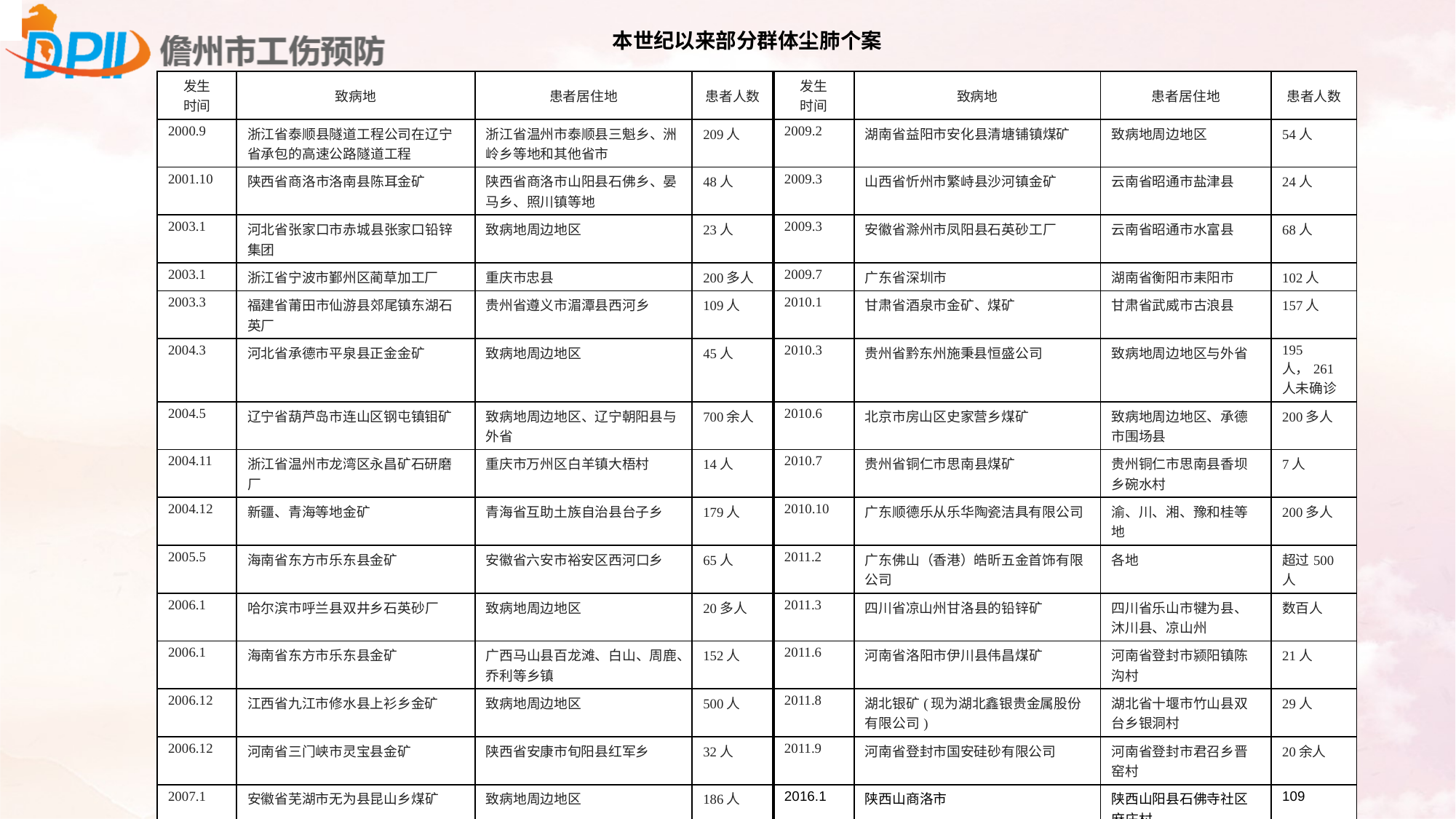

本世纪以来部分群体尘肺个案
| 发生 时间 | 致病地 | 患者居住地 | 患者人数 | 发生 时间 | 致病地 | 患者居住地 | 患者人数 |
| --- | --- | --- | --- | --- | --- | --- | --- |
| 2000.9 | 浙江省泰顺县隧道工程公司在辽宁省承包的高速公路隧道工程 | 浙江省温州市泰顺县三魁乡、洲岭乡等地和其他省市 | 209人 | 2009.2 | 湖南省益阳市安化县清塘铺镇煤矿 | 致病地周边地区 | 54人 |
| 2001.10 | 陕西省商洛市洛南县陈耳金矿 | 陕西省商洛市山阳县石佛乡、晏马乡、照川镇等地 | 48人 | 2009.3 | 山西省忻州市繁峙县沙河镇金矿 | 云南省昭通市盐津县 | 24人 |
| 2003.1 | 河北省张家口市赤城县张家口铅锌集团 | 致病地周边地区 | 23人 | 2009.3 | 安徽省滁州市凤阳县石英砂工厂 | 云南省昭通市水富县 | 68人 |
| 2003.1 | 浙江省宁波市鄞州区蔺草加工厂 | 重庆市忠县 | 200多人 | 2009.7 | 广东省深圳市 | 湖南省衡阳市耒阳市 | 102人 |
| 2003.3 | 福建省莆田市仙游县郊尾镇东湖石英厂 | 贵州省遵义市湄潭县西河乡 | 109人 | 2010.1 | 甘肃省酒泉市金矿、煤矿 | 甘肃省武威市古浪县 | 157人 |
| 2004.3 | 河北省承德市平泉县正金金矿 | 致病地周边地区 | 45人 | 2010.3 | 贵州省黔东州施秉县恒盛公司 | 致病地周边地区与外省 | 195人，261人未确诊 |
| 2004.5 | 辽宁省葫芦岛市连山区钢屯镇钼矿 | 致病地周边地区、辽宁朝阳县与外省 | 700余人 | 2010.6 | 北京市房山区史家营乡煤矿 | 致病地周边地区、承德市围场县 | 200多人 |
| 2004.11 | 浙江省温州市龙湾区永昌矿石研磨厂 | 重庆市万州区白羊镇大梧村 | 14人 | 2010.7 | 贵州省铜仁市思南县煤矿 | 贵州铜仁市思南县香坝乡碗水村 | 7人 |
| 2004.12 | 新疆、青海等地金矿 | 青海省互助土族自治县台子乡 | 179人 | 2010.10 | 广东顺德乐从乐华陶瓷洁具有限公司 | 渝、川、湘、豫和桂等地 | 200多人 |
| 2005.5 | 海南省东方市乐东县金矿 | 安徽省六安市裕安区西河口乡 | 65人 | 2011.2 | 广东佛山（香港）皓昕五金首饰有限公司 | 各地 | 超过500人 |
| 2006.1 | 哈尔滨市呼兰县双井乡石英砂厂 | 致病地周边地区 | 20多人 | 2011.3 | 四川省凉山州甘洛县的铅锌矿 | 四川省乐山市犍为县、沐川县、凉山州 | 数百人 |
| 2006.1 | 海南省东方市乐东县金矿 | 广西马山县百龙滩、白山、周鹿、乔利等乡镇 | 152人 | 2011.6 | 河南省洛阳市伊川县伟昌煤矿 | 河南省登封市颍阳镇陈沟村 | 21人 |
| 2006.12 | 江西省九江市修水县上衫乡金矿 | 致病地周边地区 | 500人 | 2011.8 | 湖北银矿(现为湖北鑫银贵金属股份有限公司) | 湖北省十堰市竹山县双台乡银洞村 | 29人 |
| 2006.12 | 河南省三门峡市灵宝县金矿 | 陕西省安康市旬阳县红军乡 | 32人 | 2011.9 | 河南省登封市国安硅砂有限公司 | 河南省登封市君召乡晋窑村 | 20余人 |
| 2007.1 | 安徽省芜湖市无为县昆山乡煤矿 | 致病地周边地区 | 186人 | 2016.1 | 陕西山商洛市 | 陕西山阳县石佛寺社区麻庄村 | 109 |
| 2007.12 | 河南省信阳市固始县煤矿 | 河南信阳市固始县方集镇东冲村 | 不详 | 2019.11-2021.3 | 海南省乐东县、东方市 | 湖南、湖北、重庆等 10个省市 | 117 |
| 2008.11 | 湖北省随州市广水市萤石矿 | 湖北省随州市广水市吴店镇 | 39人 |  |  |  |  |